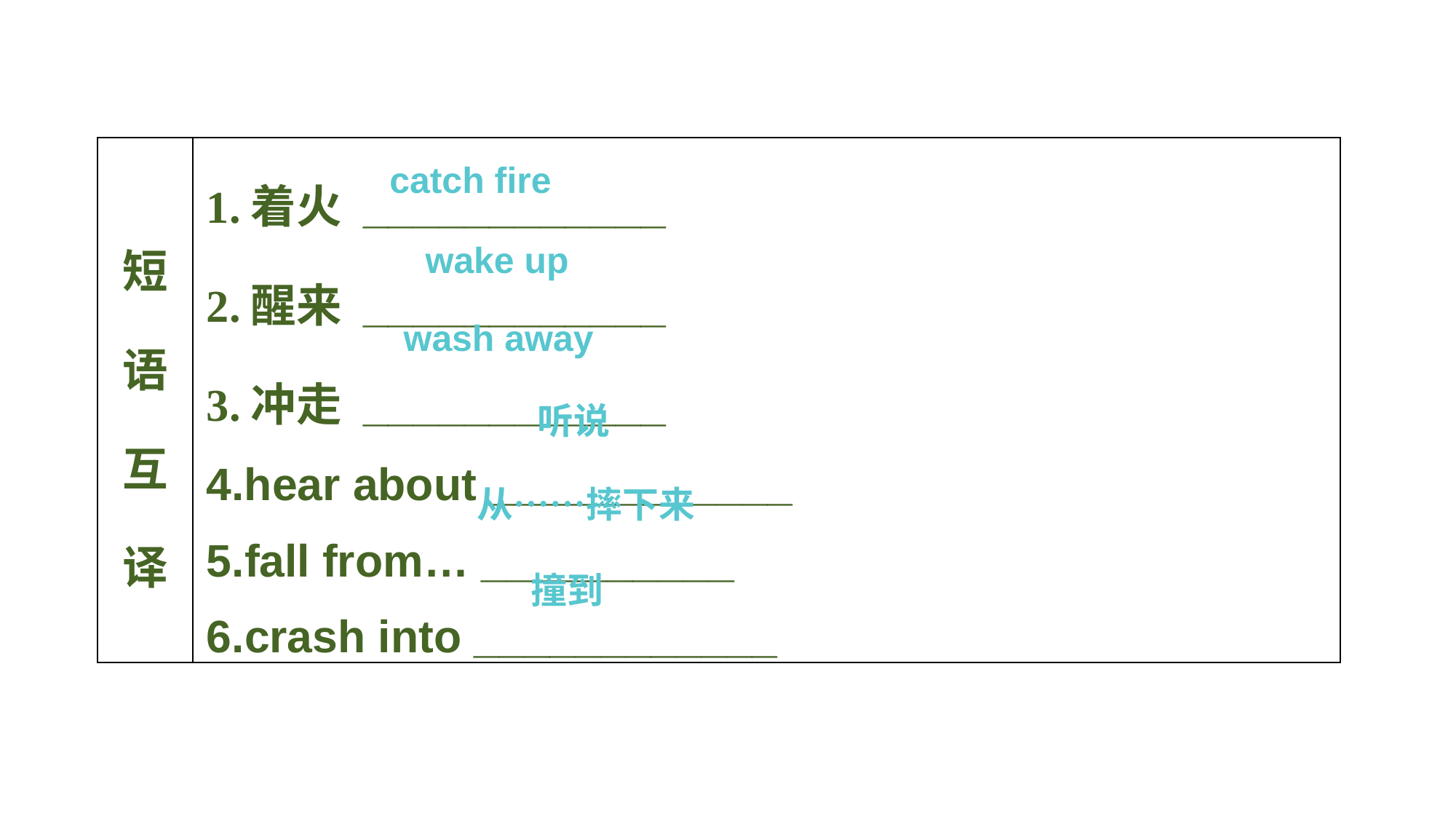

| 短语互译 | 1.着火 \_\_\_\_\_\_\_\_\_\_\_\_ 2.醒来 \_\_\_\_\_\_\_\_\_\_\_\_ 3.冲走 \_\_\_\_\_\_\_\_\_\_\_\_ 4.hear about \_\_\_\_\_\_\_\_\_\_\_\_ 5.fall from… \_\_\_\_\_\_\_\_\_\_ 6.crash into \_\_\_\_\_\_\_\_\_\_\_\_ |
| --- | --- |
catch fire
wake up
wash away
听说
从……摔下来
撞到